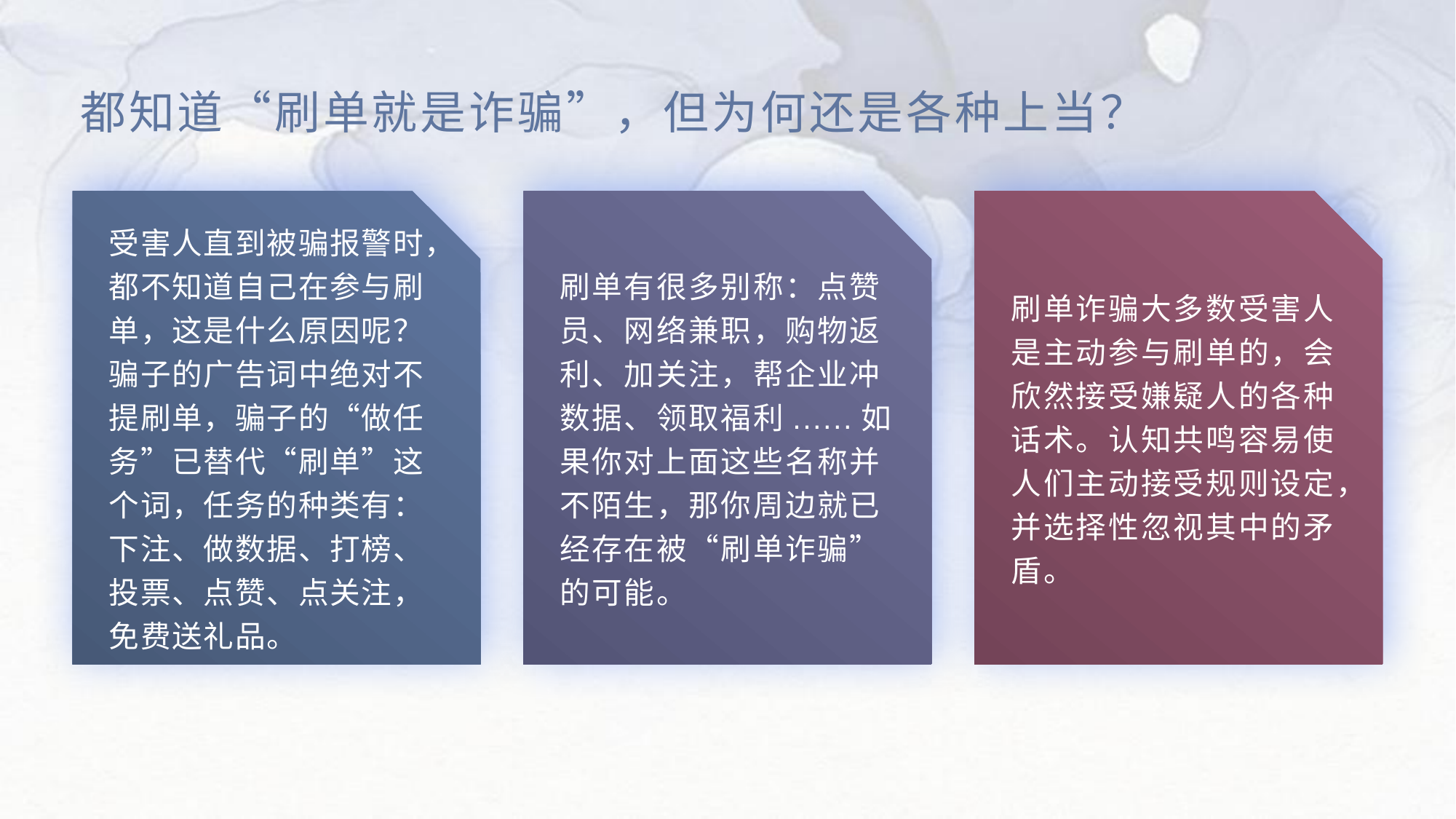

都知道“刷单就是诈骗”，但为何还是各种上当？

受害人直到被骗报警时，都不知道自己在参与刷单，这是什么原因呢？骗子的广告词中绝对不提刷单，骗子的“做任务”已替代“刷单”这个词，任务的种类有：下注、做数据、打榜、投票、点赞、点关注，免费送礼品。
刷单有很多别称：点赞员、网络兼职，购物返利、加关注，帮企业冲数据、领取福利......如果你对上面这些名称并不陌生，那你周边就已经存在被“刷单诈骗”的可能。
刷单诈骗大多数受害人是主动参与刷单的，会欣然接受嫌疑人的各种话术。认知共鸣容易使人们主动接受规则设定，并选择性忽视其中的矛盾。